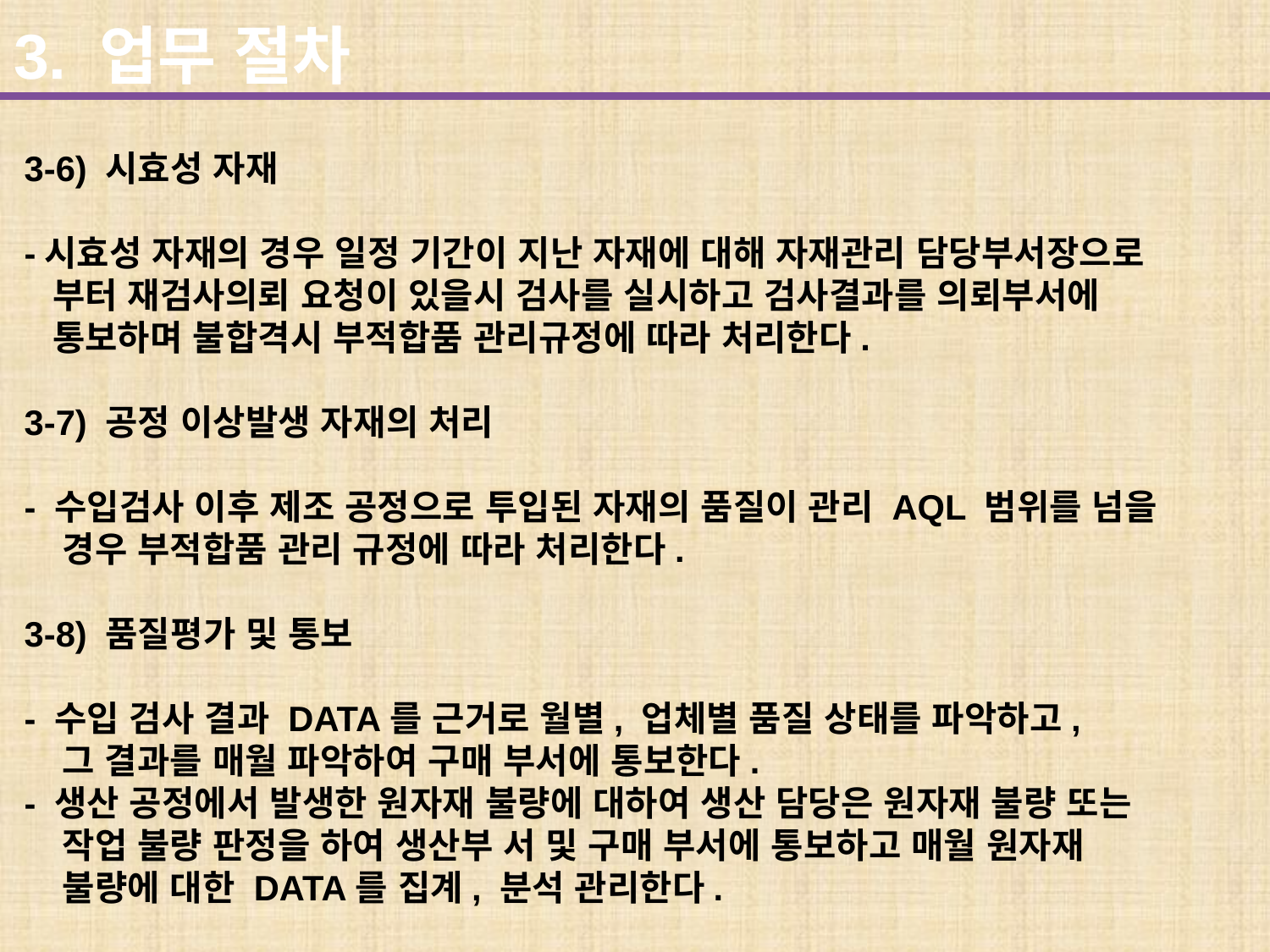

3. 업무 절차
3-6) 시효성 자재

-시효성 자재의 경우 일정 기간이 지난 자재에 대해 자재관리 담당부서장으로
  부터 재검사의뢰 요청이 있을시 검사를 실시하고 검사결과를 의뢰부서에
  통보하며 불합격시 부적합품 관리규정에 따라 처리한다.

3-7) 공정 이상발생 자재의 처리

- 수입검사 이후 제조 공정으로 투입된 자재의 품질이 관리 AQL 범위를 넘을
   경우 부적합품 관리 규정에 따라 처리한다.

3-8) 품질평가 및 통보

- 수입 검사 결과 DATA를 근거로 월별, 업체별 품질 상태를 파악하고,
   그 결과를 매월 파악하여 구매 부서에 통보한다.
- 생산 공정에서 발생한 원자재 불량에 대하여 생산 담당은 원자재 불량 또는
   작업 불량 판정을 하여 생산부 서 및 구매 부서에 통보하고 매월 원자재
   불량에 대한 DATA를 집계, 분석 관리한다.